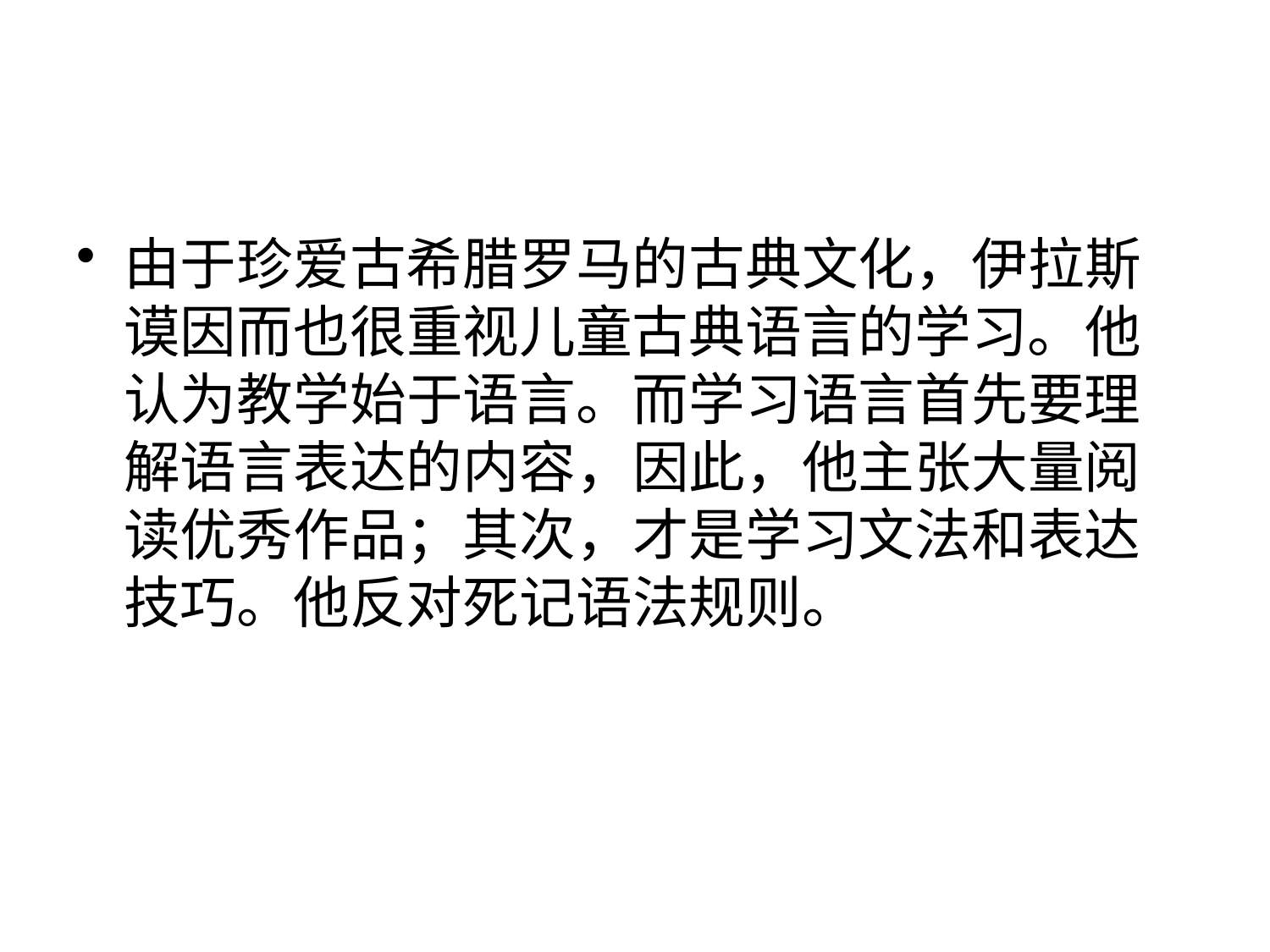

#
由于珍爱古希腊罗马的古典文化，伊拉斯谟因而也很重视儿童古典语言的学习。他认为教学始于语言。而学习语言首先要理解语言表达的内容，因此，他主张大量阅读优秀作品；其次，才是学习文法和表达技巧。他反对死记语法规则。